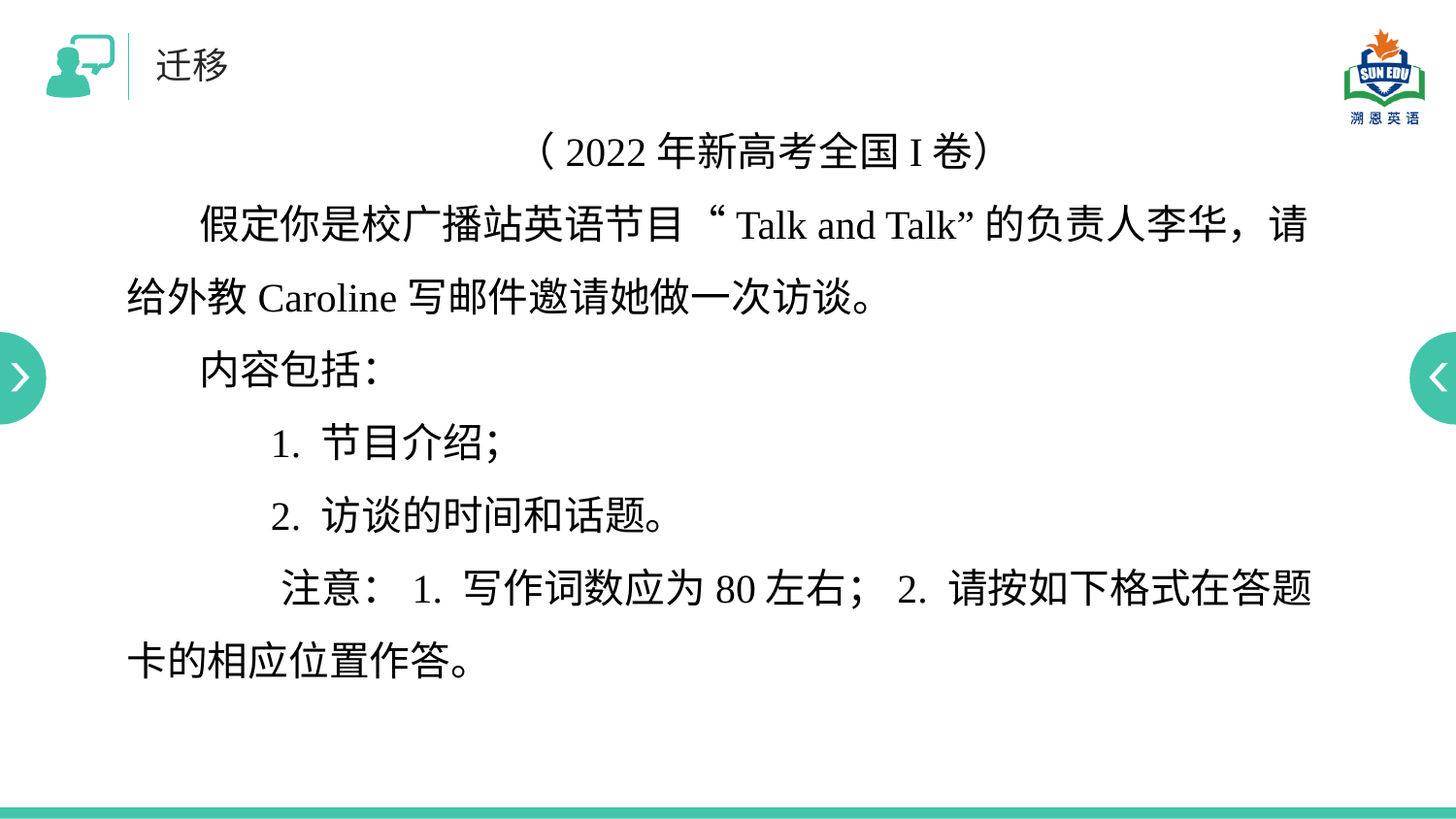

迁移
（2022年新高考全国I卷）
假定你是校广播站英语节目“Talk and Talk”的负责人李华，请给外教Caroline写邮件邀请她做一次访谈。
内容包括：
       1. 节目介绍；
       2. 访谈的时间和话题。
        注意：1. 写作词数应为80左右；2. 请按如下格式在答题卡的相应位置作答。